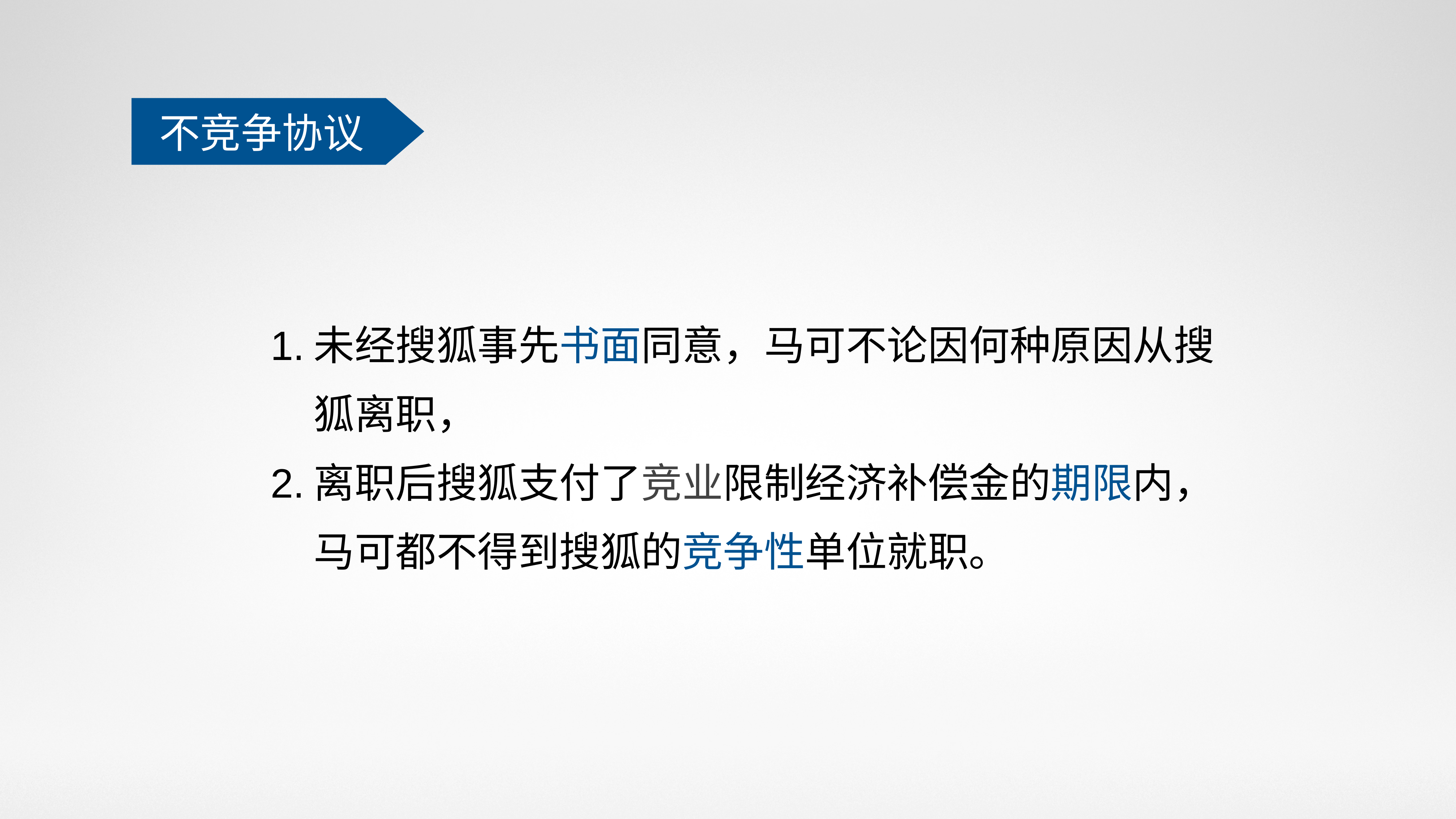

不竞争协议
未经搜狐事先书面同意，马可不论因何种原因从搜狐离职，
离职后搜狐支付了竞业限制经济补偿金的期限内，马可都不得到搜狐的竞争性单位就职。